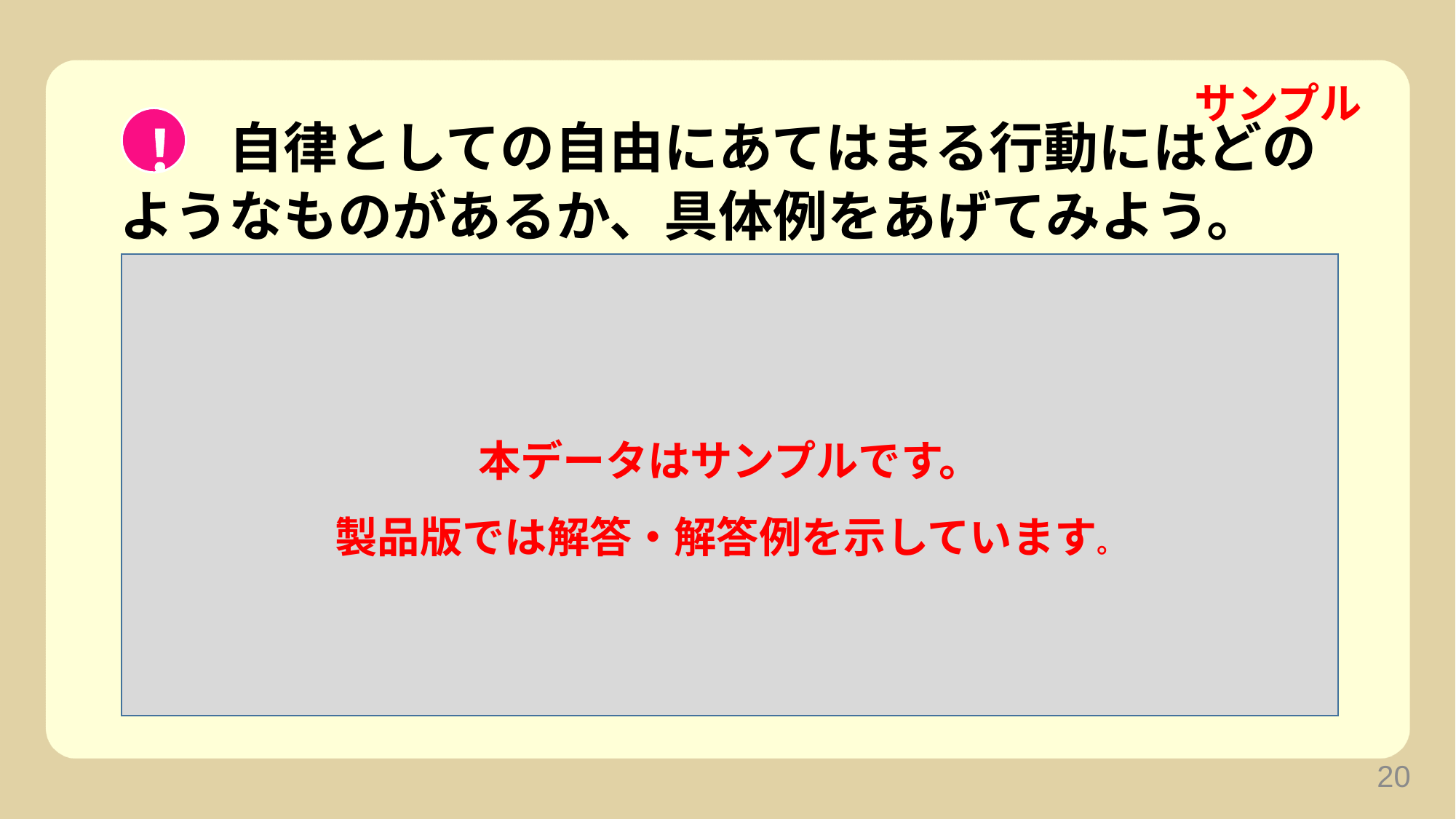

自律としての自由にあてはまる行動にはどのようなものがあるか、具体例をあげてみよう。
！
本データはサンプルです。
製品版では解答・解答例を示しています。